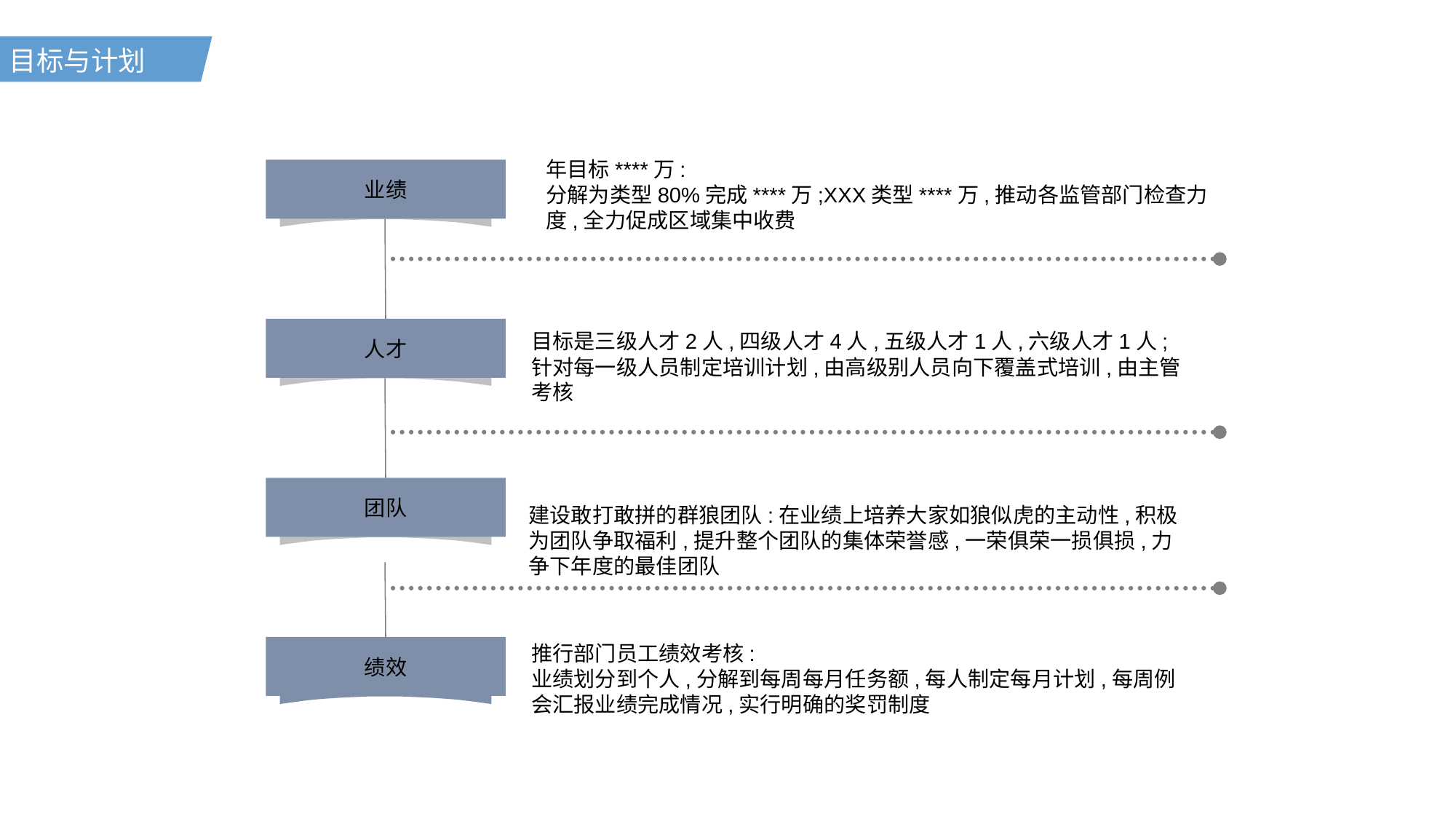

目标与计划
年目标****万:
分解为类型80%完成****万;XXX类型****万,推动各监管部门检查力度,全力促成区域集中收费
业绩
人才
团队
绩效

目标是三级人才2人,四级人才4人,五级人才1人,六级人才1人;针对每一级人员制定培训计划,由高级别人员向下覆盖式培训,由主管考核
建设敢打敢拼的群狼团队:在业绩上培养大家如狼似虎的主动性,积极为团队争取福利,提升整个团队的集体荣誉感,一荣俱荣一损俱损,力争下年度的最佳团队
推行部门员工绩效考核:
业绩划分到个人,分解到每周每月任务额,每人制定每月计划,每周例会汇报业绩完成情况,实行明确的奖罚制度